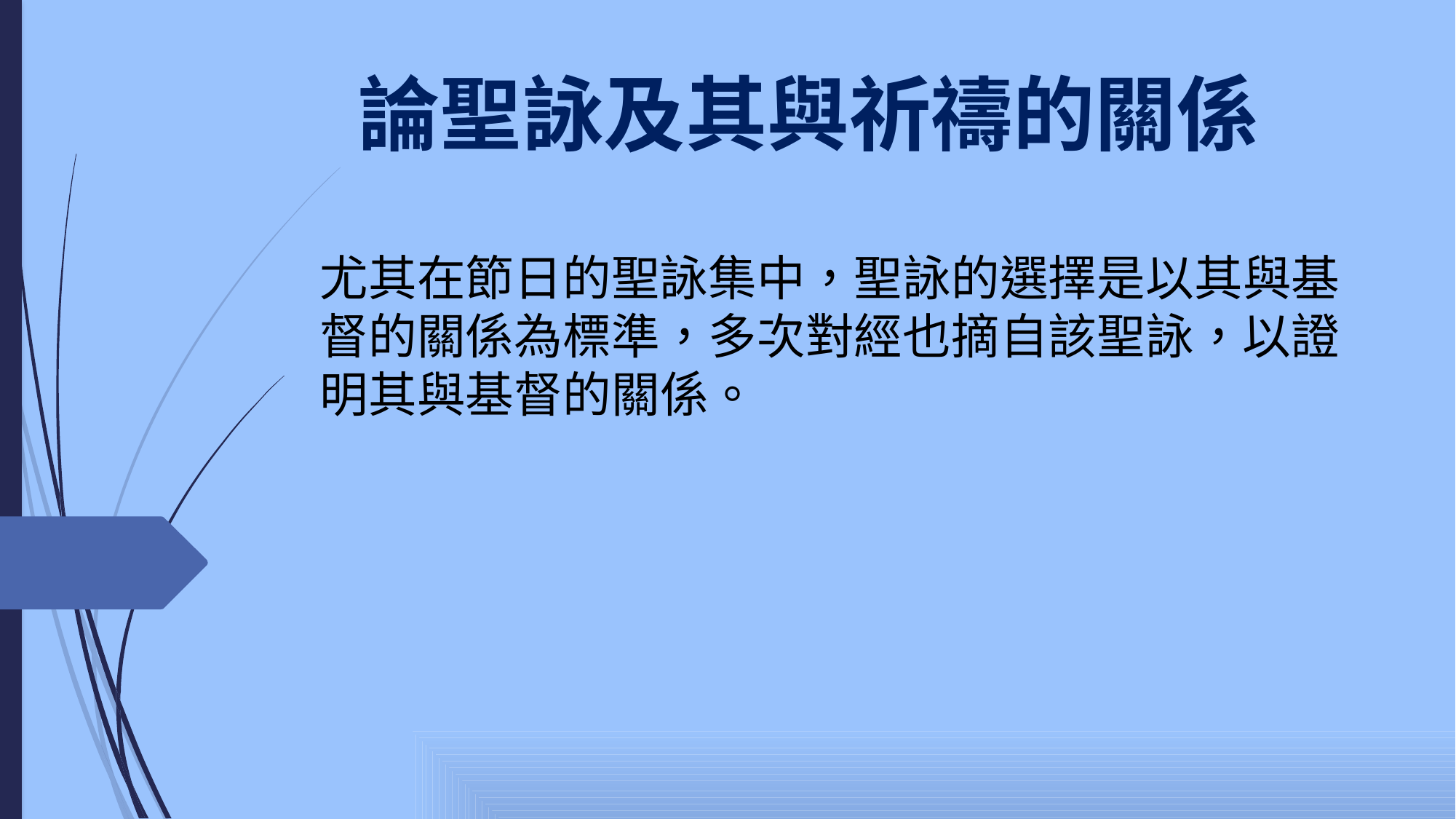

# 論聖詠及其與祈禱的關係
尤其在節日的聖詠集中，聖詠的選擇是以其與基督的關係為標準，多次對經也摘自該聖詠，以證明其與基督的關係。